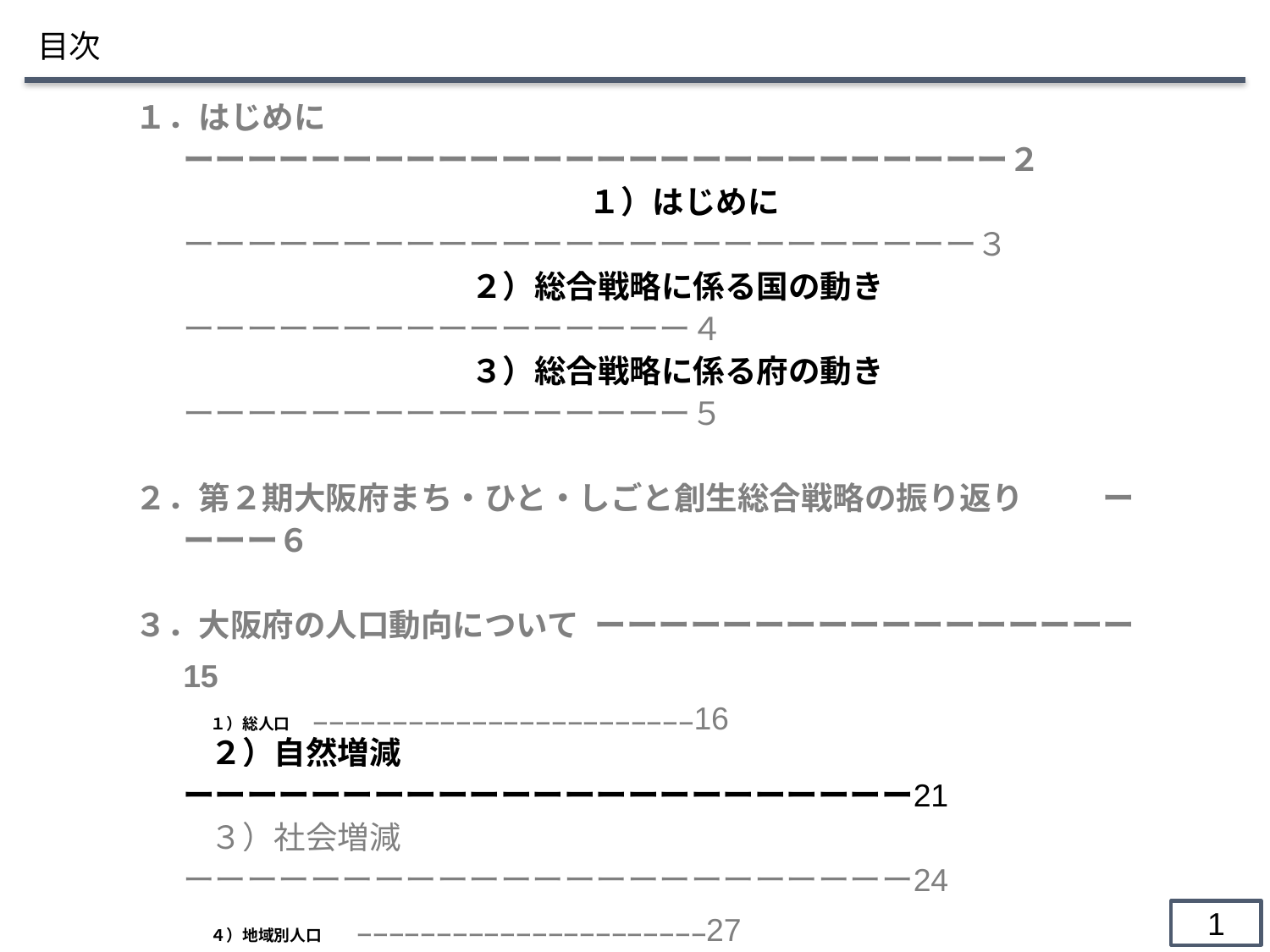

目次
１．はじめにーーーーーーーーーーーーーーーーーーーーーーーーーー２
　　　 １）はじめに ーーーーーーーーーーーーーーーーーーーーーーーーー３
　　　 ２）総合戦略に係る国の動き 　　ーーーーーーーーーーーーーーーー４
　　　 ３）総合戦略に係る府の動き 　　ーーーーーーーーーーーーーーーー５

２．第２期大阪府まち・ひと・しごと創生総合戦略の振り返りーーーー６

３．大阪府の人口動向についてーーーーーーーーーーーーーーーーー15
１）総人口 　 ーーーーーーーーーーーーーーーーーーーーーーーー16
２）自然増減　 ーーーーーーーーーーーーーーーーーーーーーーー21
３）社会増減　 ーーーーーーーーーーーーーーーーーーーーーーー24
４）地域別人口　　 ーーーーーーーーーーーーーーーーーーーーーー27
５）外国人人口　   ーーーーーーーーーーーーーーーーーーーーーー30
６）交流人口　 ーーーーーーーーーーーーーーーーーーーーーーー33
７）基本方針　 ーーーーーーーーーーーーーーーーーーーーーーー37

４．総合戦略に係る具体的取組 ーーーーーーーーーーーーーーーー39
１）総合戦略の方向性について    ーーーーーーーーーーーーーーー40
２）基本目標 ・基本的方向　　ーーーーーーーーーーーーーーーーー41
1